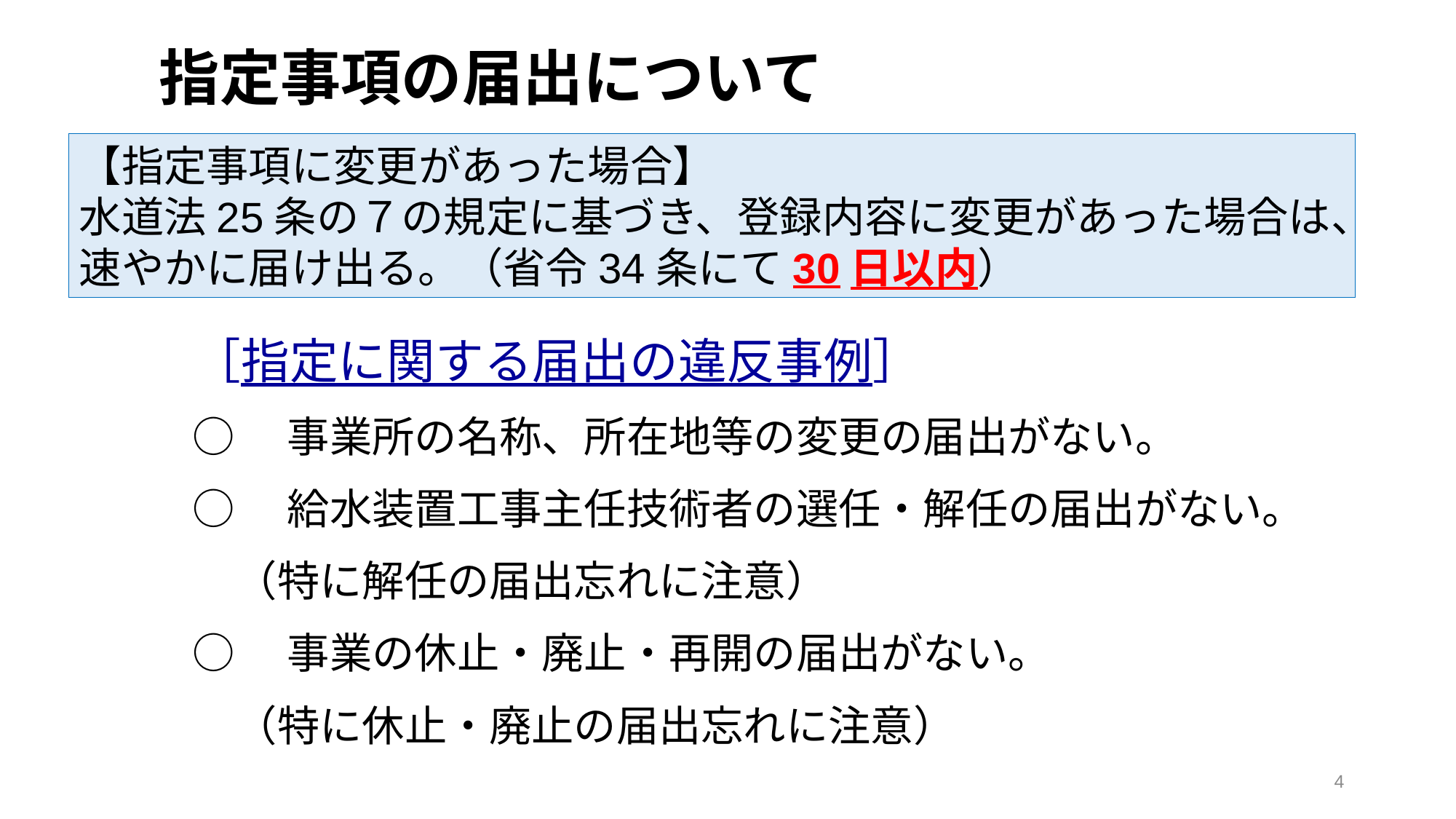

指定事項の届出について
【指定事項に変更があった場合】
水道法25条の７の規定に基づき、登録内容に変更があった場合は、速やかに届け出る。（省令34条にて30日以内）
［指定に関する届出の違反事例］
○　事業所の名称、所在地等の変更の届出がない。
○　給水装置工事主任技術者の選任・解任の届出がない。
　（特に解任の届出忘れに注意）
○　事業の休止・廃止・再開の届出がない。
　（特に休止・廃止の届出忘れに注意）
4